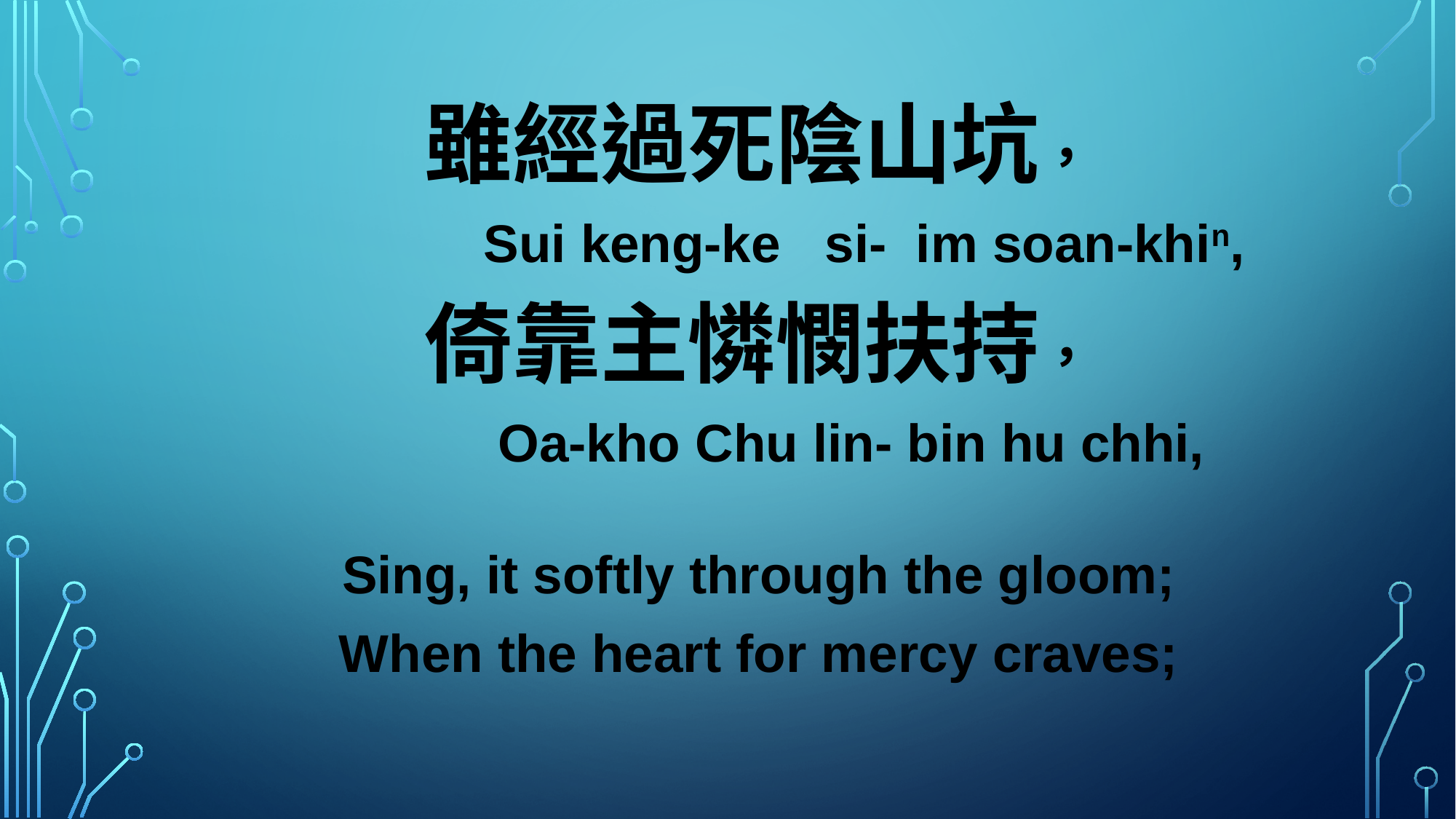

雖經過死陰山坑，
                 Sui keng-ke   si-  im soan-khin,
倚靠主憐憫扶持，
                  Oa-kho Chu lin- bin hu chhi,

Sing, it softly through the gloom;
When the heart for mercy craves;